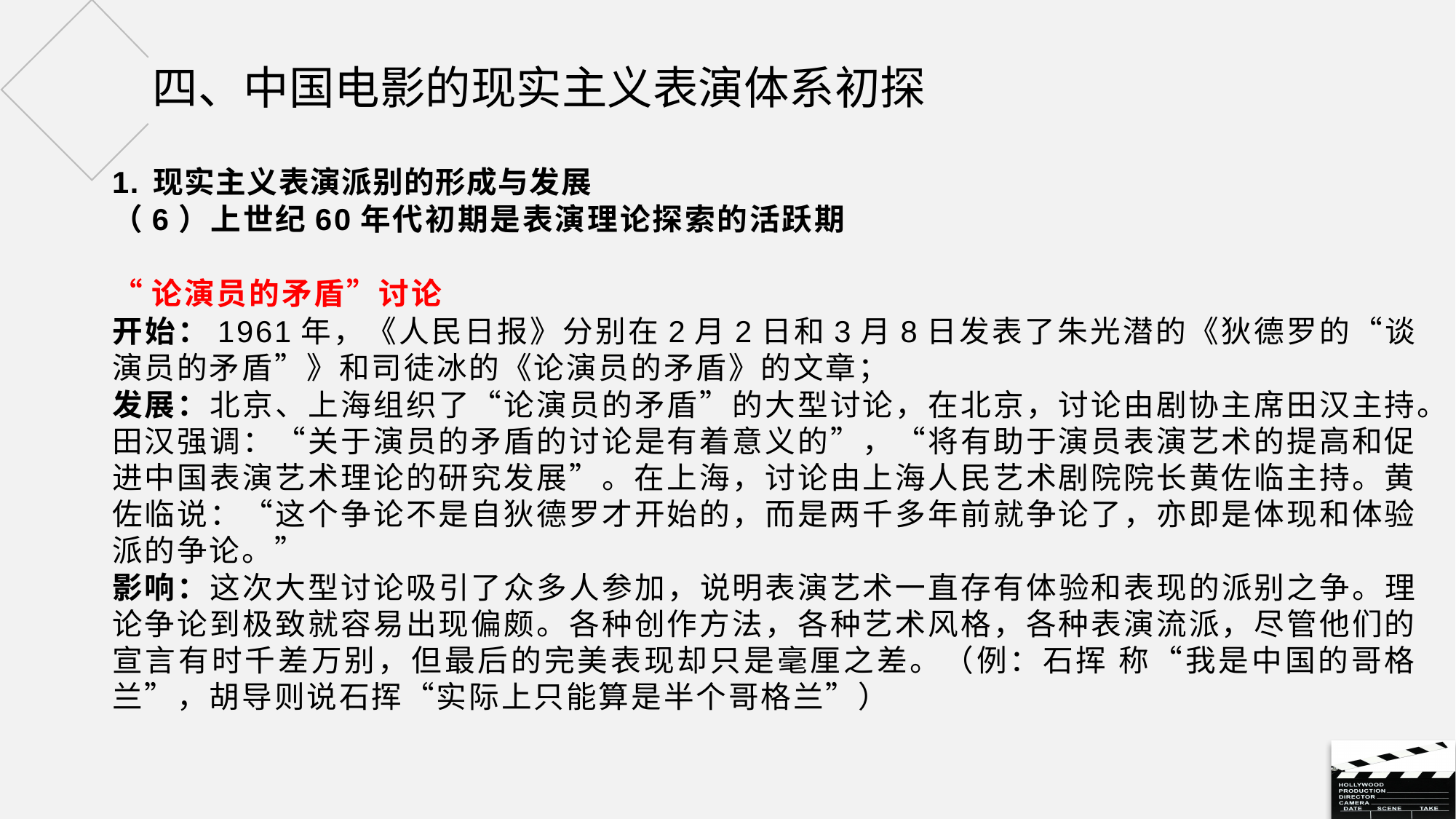

# 四、中国电影的现实主义表演体系初探
现实主义表演派别的形成与发展
（6）上世纪60年代初期是表演理论探索的活跃期

“论演员的矛盾”讨论
开始：1961年，《人民日报》分别在2月2日和3月8日发表了朱光潜的《狄德罗的“谈演员的矛盾”》和司徒冰的《论演员的矛盾》的文章；
发展：北京、上海组织了“论演员的矛盾”的大型讨论，在北京，讨论由剧协主席田汉主持。田汉强调：“关于演员的矛盾的讨论是有着意义的”，“将有助于演员表演艺术的提高和促进中国表演艺术理论的研究发展”。在上海，讨论由上海人民艺术剧院院长黄佐临主持。黄佐临说：“这个争论不是自狄德罗才开始的，而是两千多年前就争论了，亦即是体现和体验派的争论。”
影响：这次大型讨论吸引了众多人参加，说明表演艺术一直存有体验和表现的派别之争。理论争论到极致就容易出现偏颇。各种创作方法，各种艺术风格，各种表演流派，尽管他们的宣言有时千差万别，但最后的完美表现却只是毫厘之差。（例：石挥 称“我是中国的哥格兰”，胡导则说石挥“实际上只能算是半个哥格兰”）